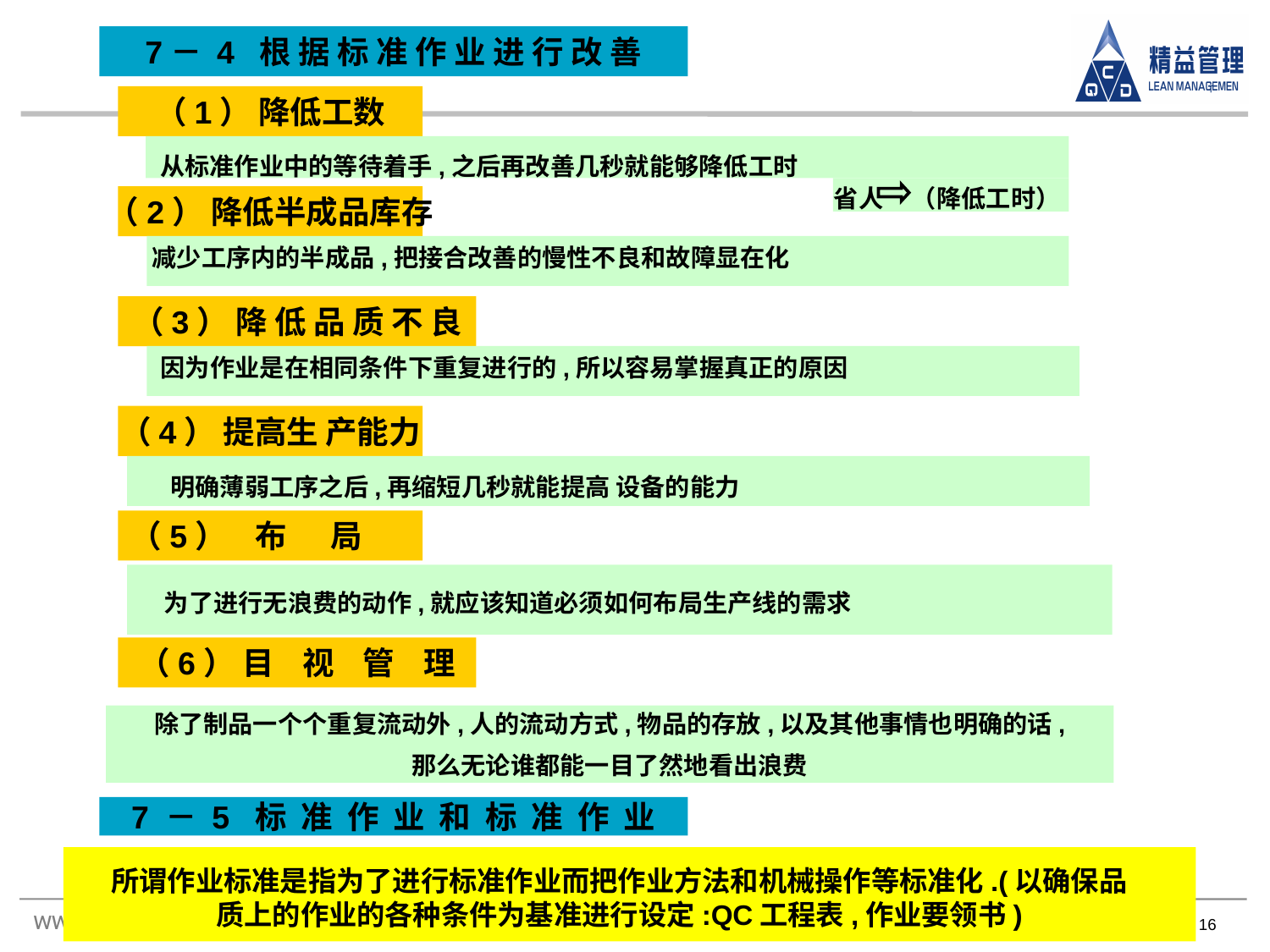

7－ 4  根 据 标 准 作 业 进 行 改 善
#
（1） 降低工数

从标准作业中的等待着手,之后再改善几秒就能够降低工时
省人     （降低工时）

（2） 降低半成品库存
减少工序内的半成品,把接合改善的慢性不良和故障显在化

（3） 降 低 品 质 不 良
因为作业是在相同条件下重复进行的,所以容易掌握真正的原因

（4） 提高生 产能力

明确薄弱工序之后,再缩短几秒就能提高 设备的能力
（5）    布      局

为了进行无浪费的动作,就应该知道必须如何布局生产线的需求
（6） 目    视    管    理
除了制品一个个重复流动外,人的流动方式,物品的存放,以及其他事情也明确的话,
那么无论谁都能一目了然地看出浪费
7 － 5  标  准  作  业  和  标  准  作  业

所谓作业标准是指为了进行标准作业而把作业方法和机械操作等标准化.(以确保品质上的作业的各种条件为基准进行设定:QC工程表,作业要领书)